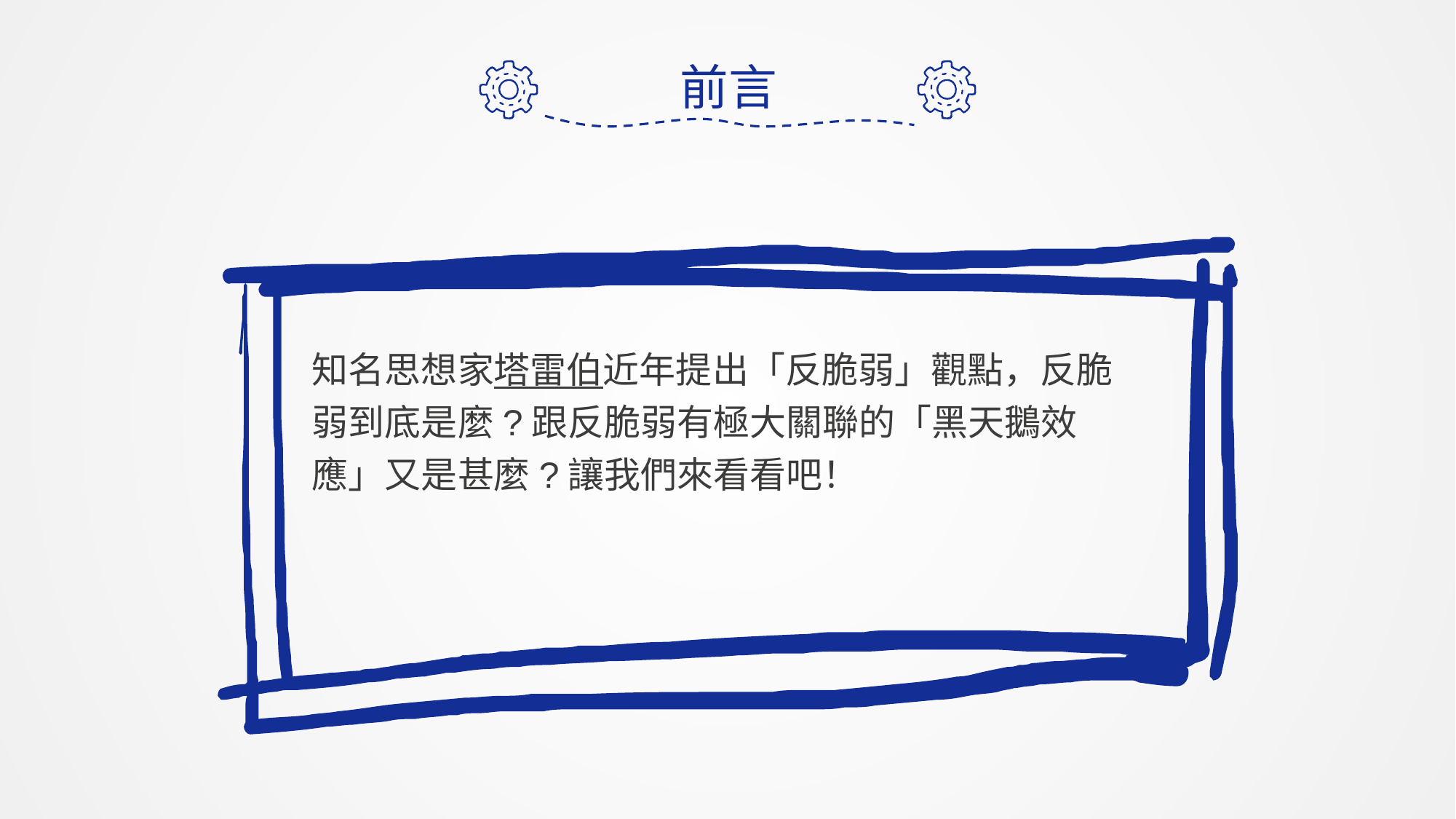

前言

知名思想家塔雷伯近年提出「反脆弱」觀點，反脆弱到底是麼?跟反脆弱有極大關聯的「黑天鵝效應」又是甚麼?讓我們來看看吧！